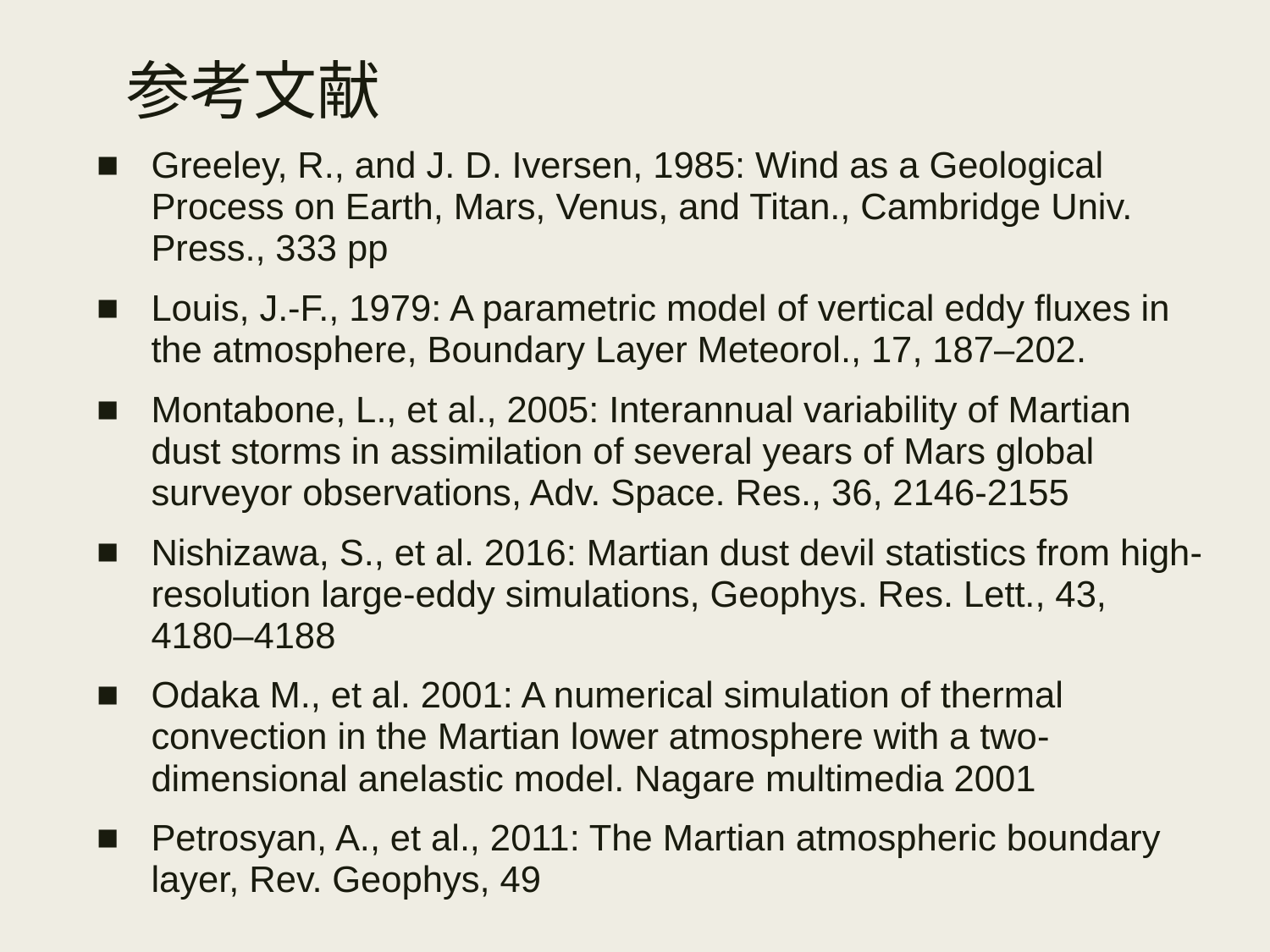

# 参考文献
Greeley, R., and J. D. Iversen, 1985: Wind as a Geological Process on Earth, Mars, Venus, and Titan., Cambridge Univ. Press., 333 pp
Louis, J.-F., 1979: A parametric model of vertical eddy fluxes in the atmosphere, Boundary Layer Meteorol., 17, 187–202.
Montabone, L., et al., 2005: Interannual variability of Martian dust storms in assimilation of several years of Mars global surveyor observations, Adv. Space. Res., 36, 2146-2155
Nishizawa, S., et al. 2016: Martian dust devil statistics from high-resolution large-eddy simulations, Geophys. Res. Lett., 43, 4180–4188
Odaka M., et al. 2001: A numerical simulation of thermal convection in the Martian lower atmosphere with a two- dimensional anelastic model. Nagare multimedia 2001
Petrosyan, A., et al., 2011: The Martian atmospheric boundary layer, Rev. Geophys, 49